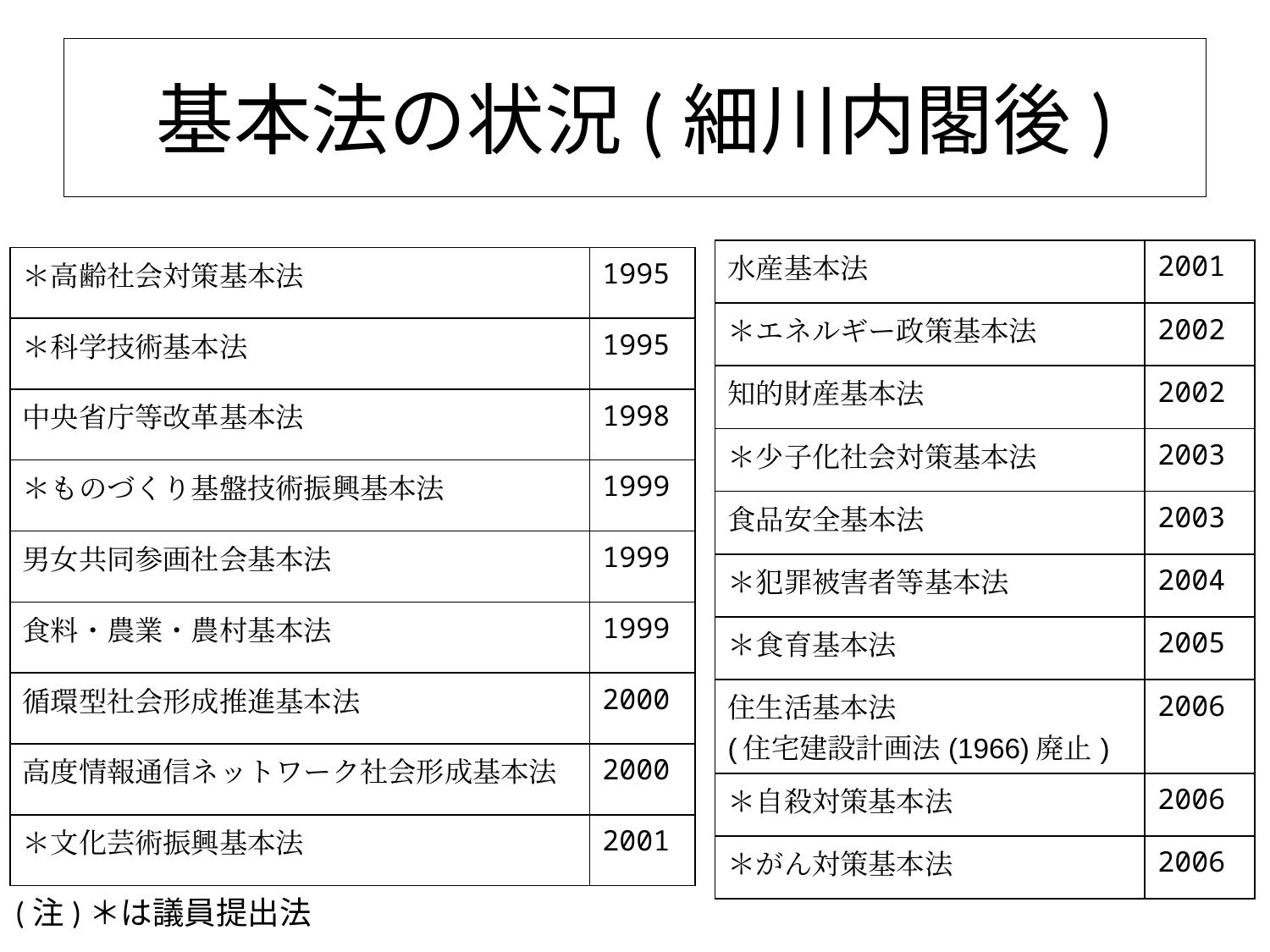

# 基本法の状況(細川内閣後)
| 水産基本法 | 2001 |
| --- | --- |
| ＊エネルギー政策基本法 | 2002 |
| 知的財産基本法 | 2002 |
| ＊少子化社会対策基本法 | 2003 |
| 食品安全基本法 | 2003 |
| ＊犯罪被害者等基本法 | 2004 |
| ＊食育基本法 | 2005 |
| 住生活基本法 (住宅建設計画法(1966)廃止) | 2006 |
| ＊自殺対策基本法 | 2006 |
| ＊がん対策基本法 | 2006 |
| ＊高齢社会対策基本法 | 1995 |
| --- | --- |
| ＊科学技術基本法 | 1995 |
| 中央省庁等改革基本法 | 1998 |
| ＊ものづくり基盤技術振興基本法 | 1999 |
| 男女共同参画社会基本法 | 1999 |
| 食料・農業・農村基本法 | 1999 |
| 循環型社会形成推進基本法 | 2000 |
| 高度情報通信ネットワーク社会形成基本法 | 2000 |
| ＊文化芸術振興基本法 | 2001 |
 (注)＊は議員提出法